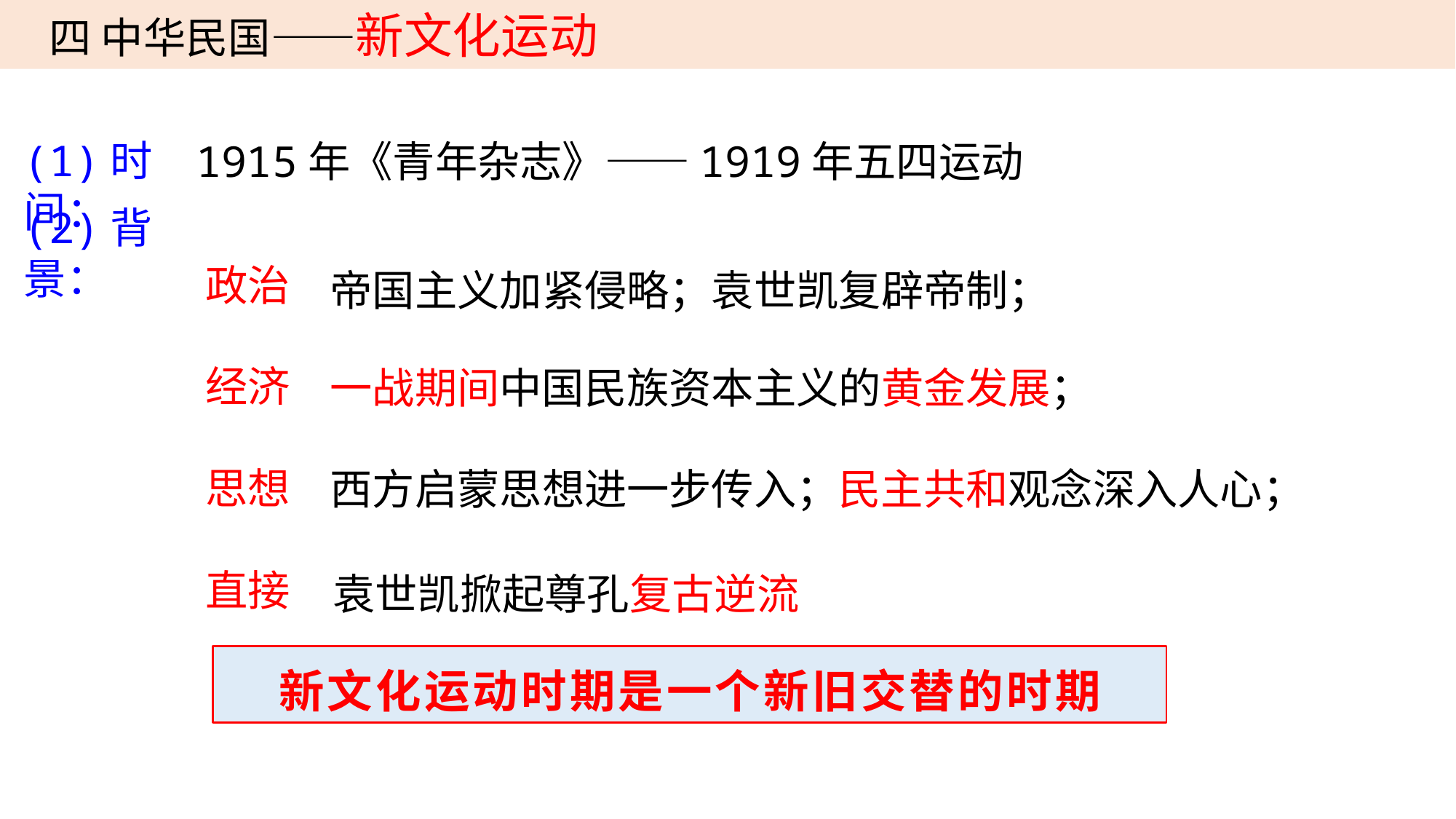

四 中华民国——新文化运动
(1)时间：
1915年《青年杂志》——1919年五四运动
(2)背景：
帝国主义加紧侵略；袁世凯复辟帝制；
政治

经济

思想

直接
一战期间中国民族资本主义的黄金发展；
西方启蒙思想进一步传入；民主共和观念深入人心；
袁世凯掀起尊孔复古逆流
新文化运动时期是一个新旧交替的时期